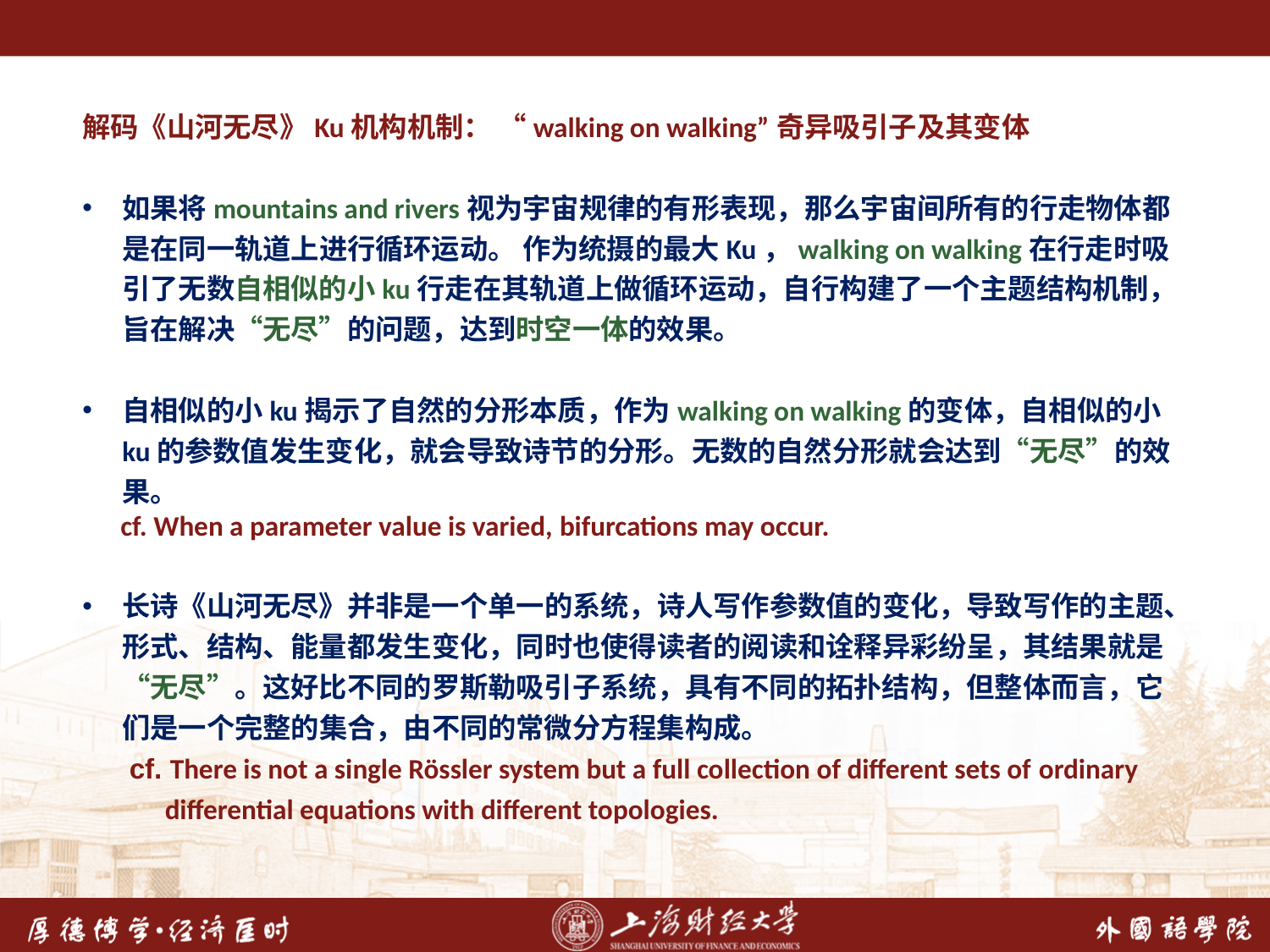

解码《山河无尽》Ku机构机制： “walking on walking”奇异吸引子及其变体

如果将mountains and rivers视为宇宙规律的有形表现，那么宇宙间所有的行走物体都是在同一轨道上进行循环运动。 作为统摄的最大Ku，walking on walking在行走时吸引了无数自相似的小ku行走在其轨道上做循环运动，自行构建了一个主题结构机制，旨在解决“无尽”的问题，达到时空一体的效果。

自相似的小ku揭示了自然的分形本质，作为walking on walking的变体，自相似的小ku的参数值发生变化，就会导致诗节的分形。无数的自然分形就会达到“无尽”的效果。
      cf. When a parameter value is varied, bifurcations may occur.

长诗《山河无尽》并非是一个单一的系统，诗人写作参数值的变化，导致写作的主题、形式、结构、能量都发生变化，同时也使得读者的阅读和诠释异彩纷呈，其结果就是“无尽”。这好比不同的罗斯勒吸引子系统，具有不同的拓扑结构，但整体而言，它们是一个完整的集合，由不同的常微分方程集构成。
      cf. There is not a single Rössler system but a full collection of different sets of ordinary
             differential equations with different topologies.